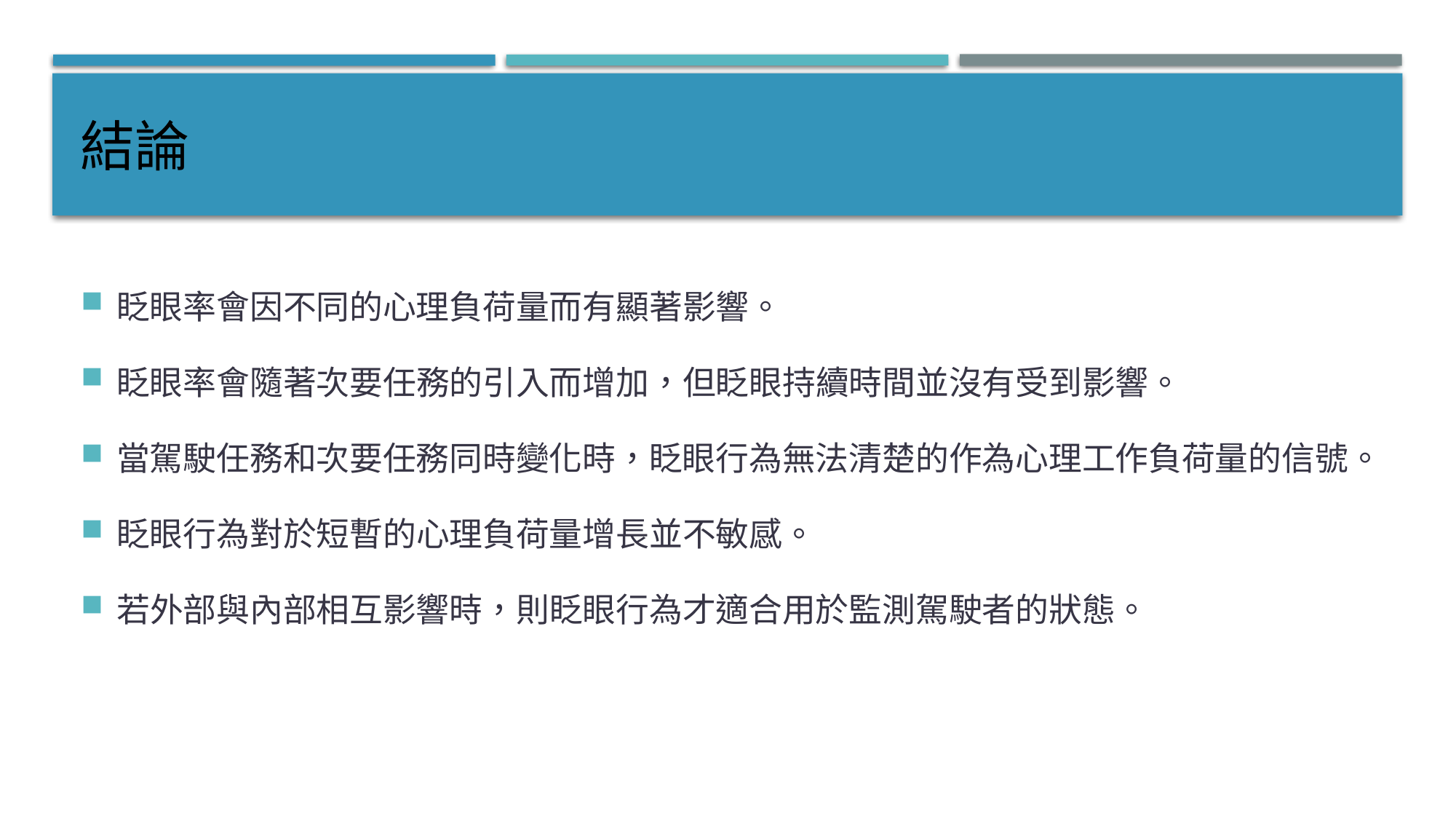

# 結論
眨眼率會因不同的心理負荷量而有顯著影響。
眨眼率會隨著次要任務的引入而增加，但眨眼持續時間並沒有受到影響。
當駕駛任務和次要任務同時變化時，眨眼行為無法清楚的作為心理工作負荷量的信號。
眨眼行為對於短暫的心理負荷量增長並不敏感。
若外部與內部相互影響時，則眨眼行為才適合用於監測駕駛者的狀態。